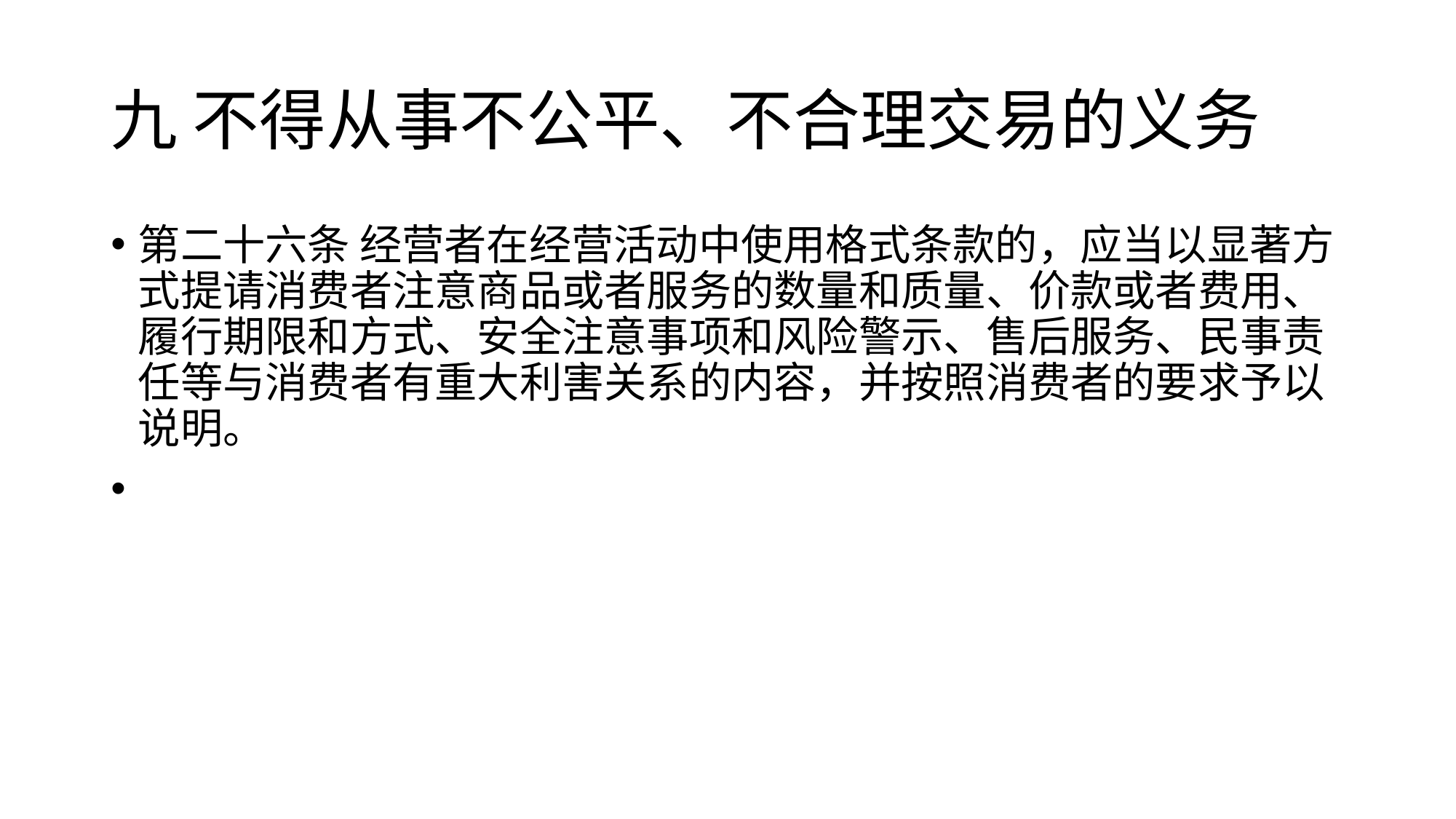

# 九 不得从事不公平、不合理交易的义务
第二十六条 经营者在经营活动中使用格式条款的，应当以显著方式提请消费者注意商品或者服务的数量和质量、价款或者费用、履行期限和方式、安全注意事项和风险警示、售后服务、民事责任等与消费者有重大利害关系的内容，并按照消费者的要求予以说明。